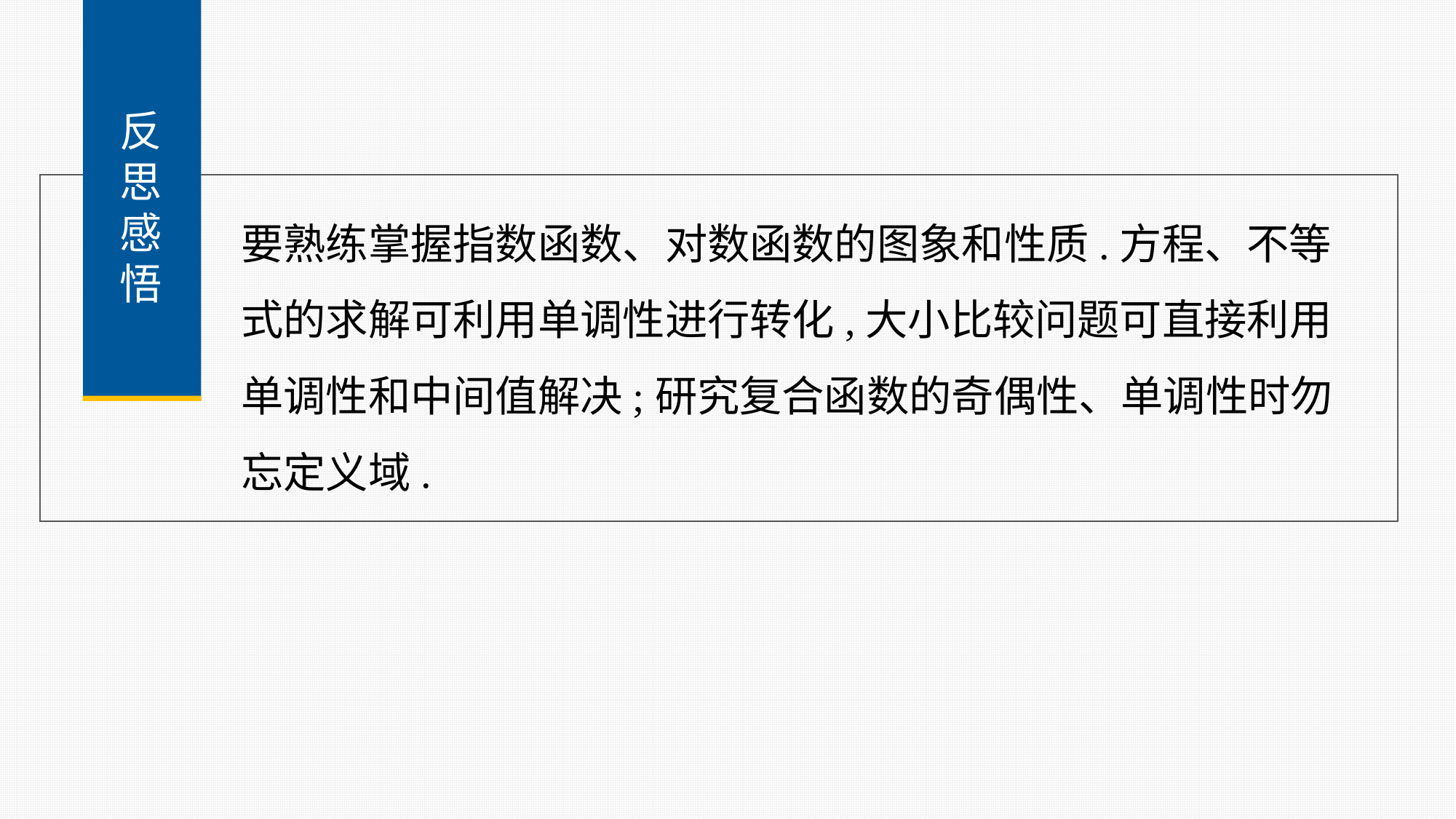

反
思
感
悟

要熟练掌握指数函数、对数函数的图象和性质.方程、不等式的求解可利用单调性进行转化,大小比较问题可直接利用单调性和中间值解决;研究复合函数的奇偶性、单调性时勿忘定义域.